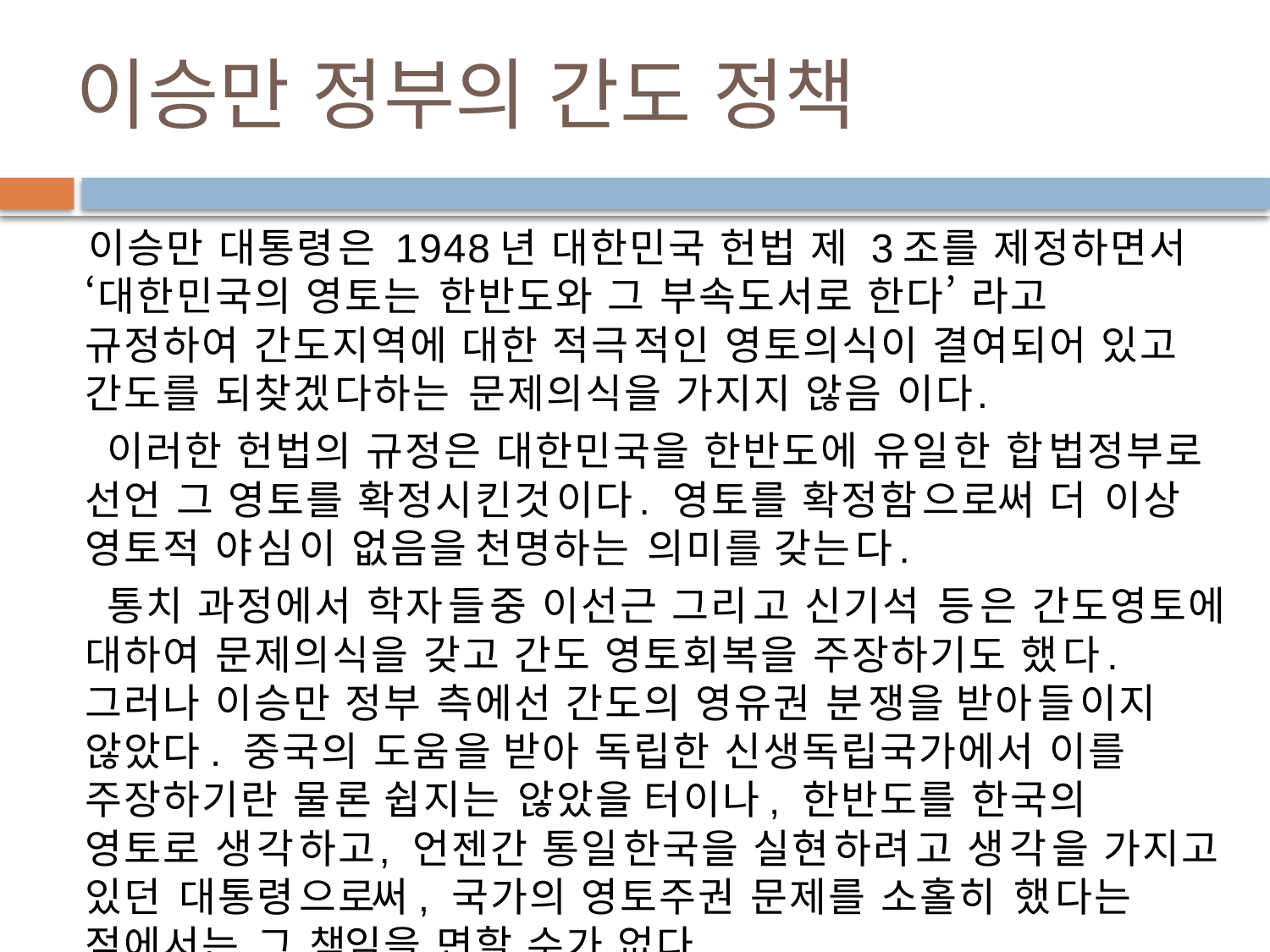

# 이승만 정부의 간도 정책
   이승만 대통령은 1948년 대한민국 헌법 제 3조를 제정하면서 ‘대한민국의 영토는 한반도와 그 부속도서로 한다’ 라고 규정하여 간도지역에 대한 적극적인 영토의식이 결여되어 있고 간도를 되찾겠다하는 문제의식을 가지지 않음 이다.
    이러한 헌법의 규정은 대한민국을 한반도에 유일한 합법정부로 선언 그 영토를 확정시킨것이다. 영토를 확정함으로써 더 이상 영토적 야심이 없음을 천명하는 의미를 갖는다.
    통치 과정에서 학자들중 이선근 그리고 신기석 등은 간도영토에 대하여 문제의식을 갖고 간도 영토회복을 주장하기도 했다. 그러나 이승만 정부 측에선 간도의 영유권 분쟁을 받아들이지 않았다. 중국의 도움을 받아 독립한 신생독립국가에서 이를 주장하기란 물론 쉽지는 않았을 터이나, 한반도를 한국의 영토로 생각하고, 언젠간 통일한국을 실현하려고 생각을 가지고 있던 대통령으로써, 국가의 영토주권 문제를 소홀히 했다는 점에서는 그 책임을 면할 수가 없다.